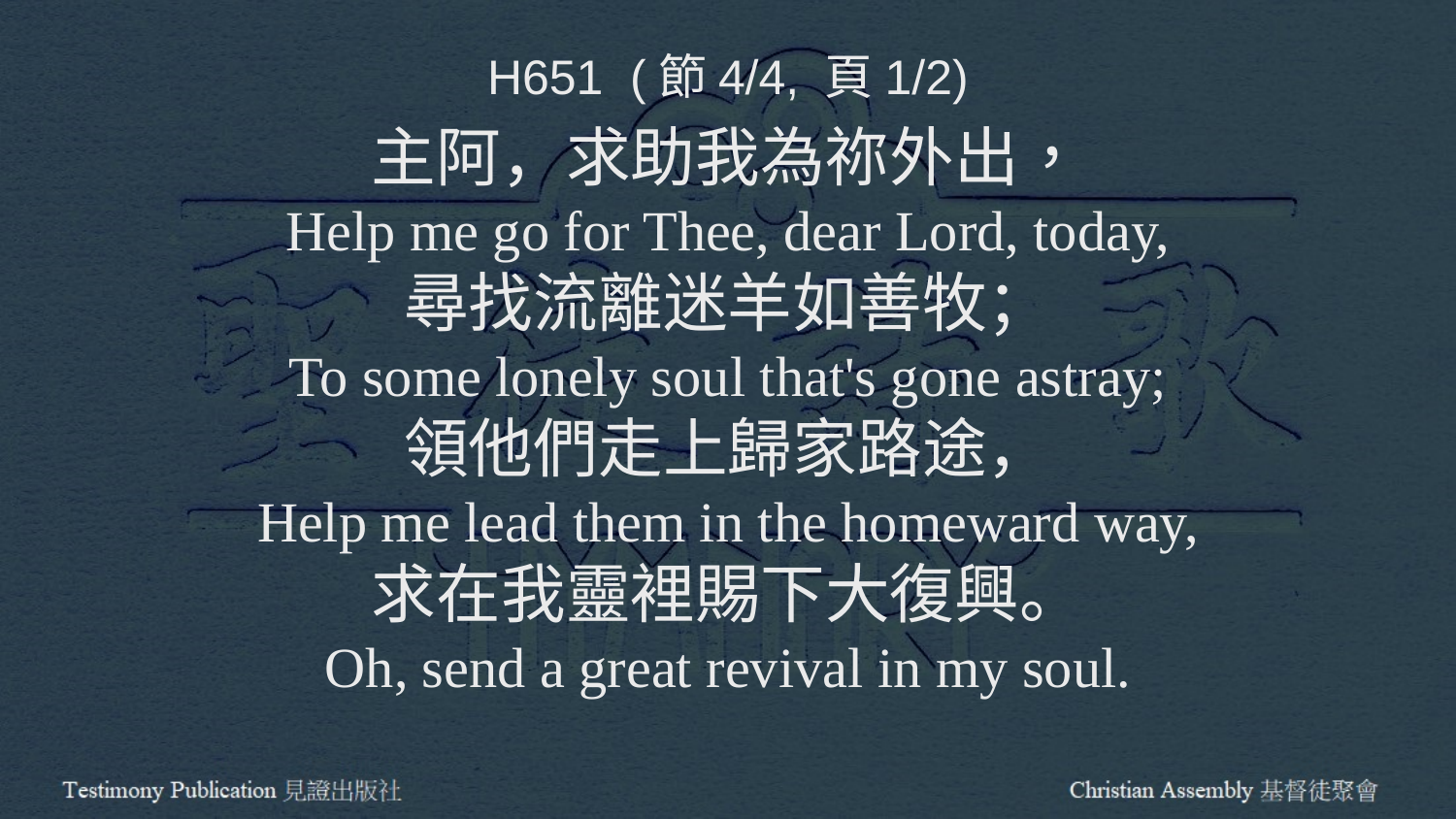

H651  (節4/4, 頁1/2)
主阿，求助我為祢外出，
Help me go for Thee, dear Lord, today,
尋找流離迷羊如善牧；
To some lonely soul that's gone astray;
領他們走上歸家路途，
Help me lead them in the homeward way,
求在我靈裡賜下大復興。
Oh, send a great revival in my soul.